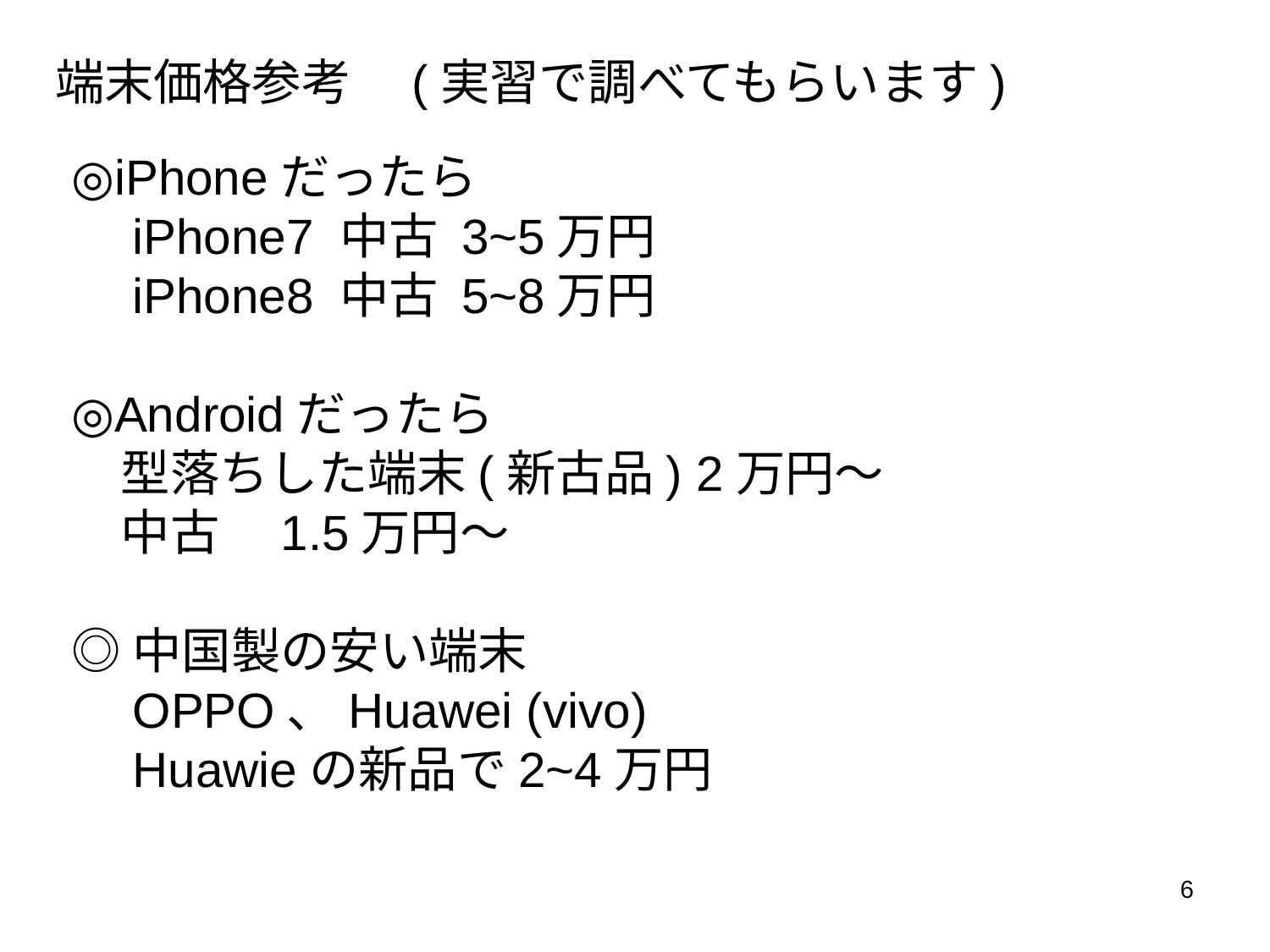

# 端末価格参考　(実習で調べてもらいます)
◎iPhoneだったら
　iPhone7 中古 3~5万円
　iPhone8 中古 5~8万円

◎Androidだったら
　型落ちした端末(新古品) 2万円～
　中古　1.5万円～

◎中国製の安い端末
　OPPO、Huawei (vivo)
　Huawieの新品で2~4万円
6